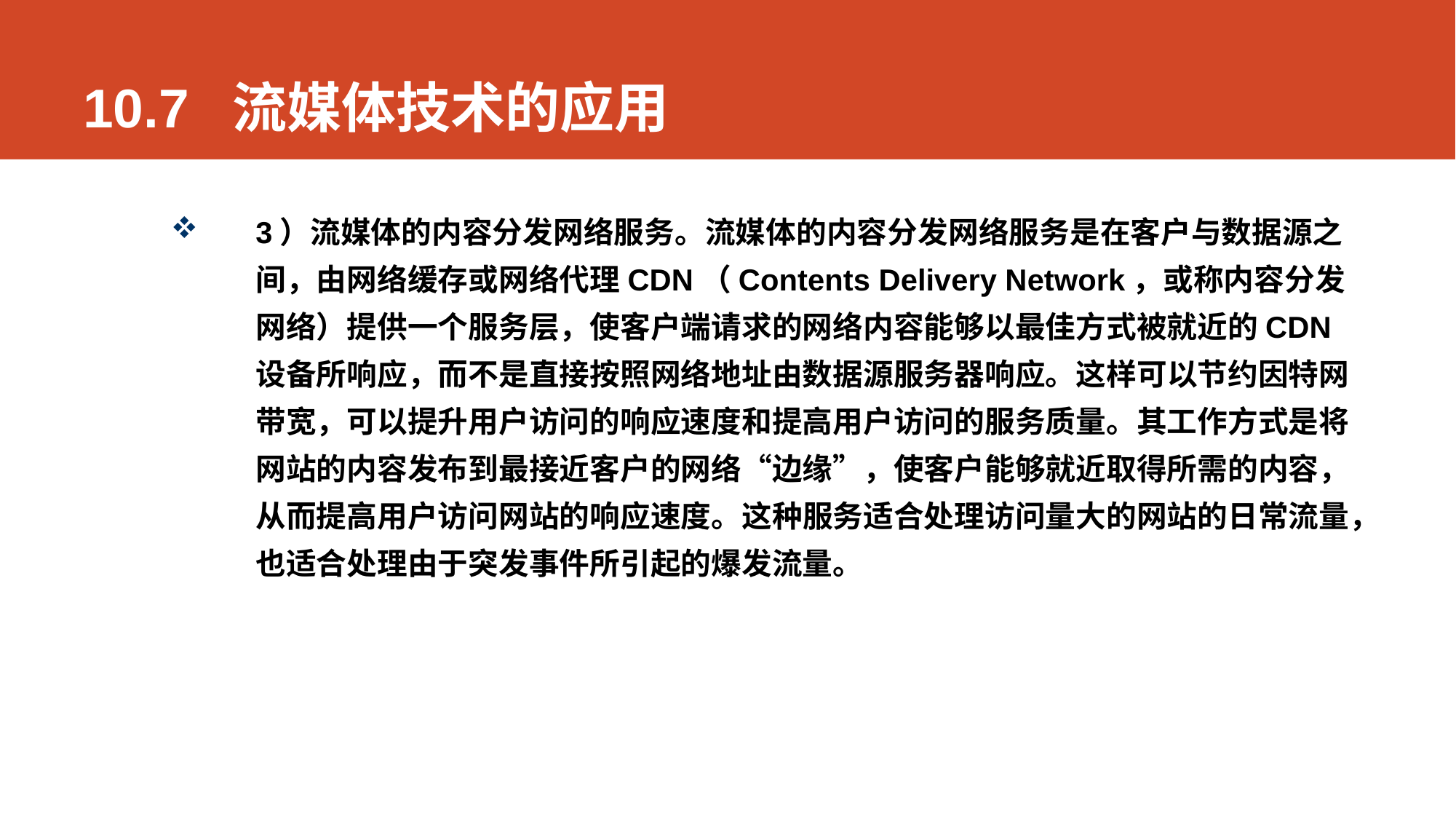

# 10.7  流媒体技术的应用
3）流媒体的内容分发网络服务。流媒体的内容分发网络服务是在客户与数据源之间，由网络缓存或网络代理CDN（Contents Delivery Network，或称内容分发网络）提供一个服务层，使客户端请求的网络内容能够以最佳方式被就近的CDN 设备所响应，而不是直接按照网络地址由数据源服务器响应。这样可以节约因特网带宽，可以提升用户访问的响应速度和提高用户访问的服务质量。其工作方式是将网站的内容发布到最接近客户的网络“边缘”，使客户能够就近取得所需的内容，从而提高用户访问网站的响应速度。这种服务适合处理访问量大的网站的日常流量，也适合处理由于突发事件所引起的爆发流量。